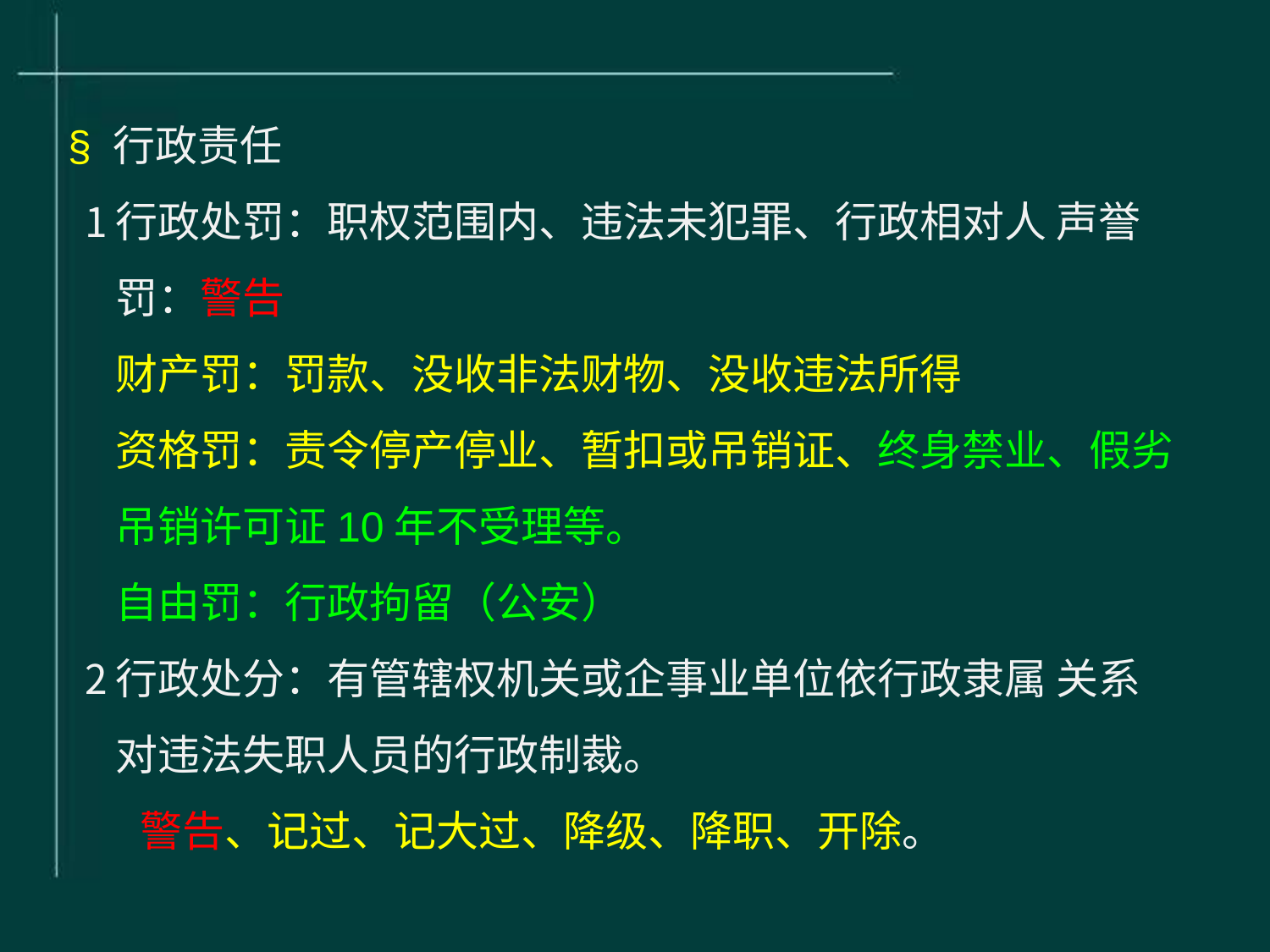

§ 行政责任
行政处罚：职权范围内、违法未犯罪、行政相对人 声誉罚：警告
财产罚：罚款、没收非法财物、没收违法所得
资格罚：责令停产停业、暂扣或吊销证、终身禁业、假劣 吊销许可证10年不受理等。
自由罚：行政拘留（公安）
行政处分：有管辖权机关或企事业单位依行政隶属 关系对违法失职人员的行政制裁。
警告、记过、记大过、降级、降职、开除。